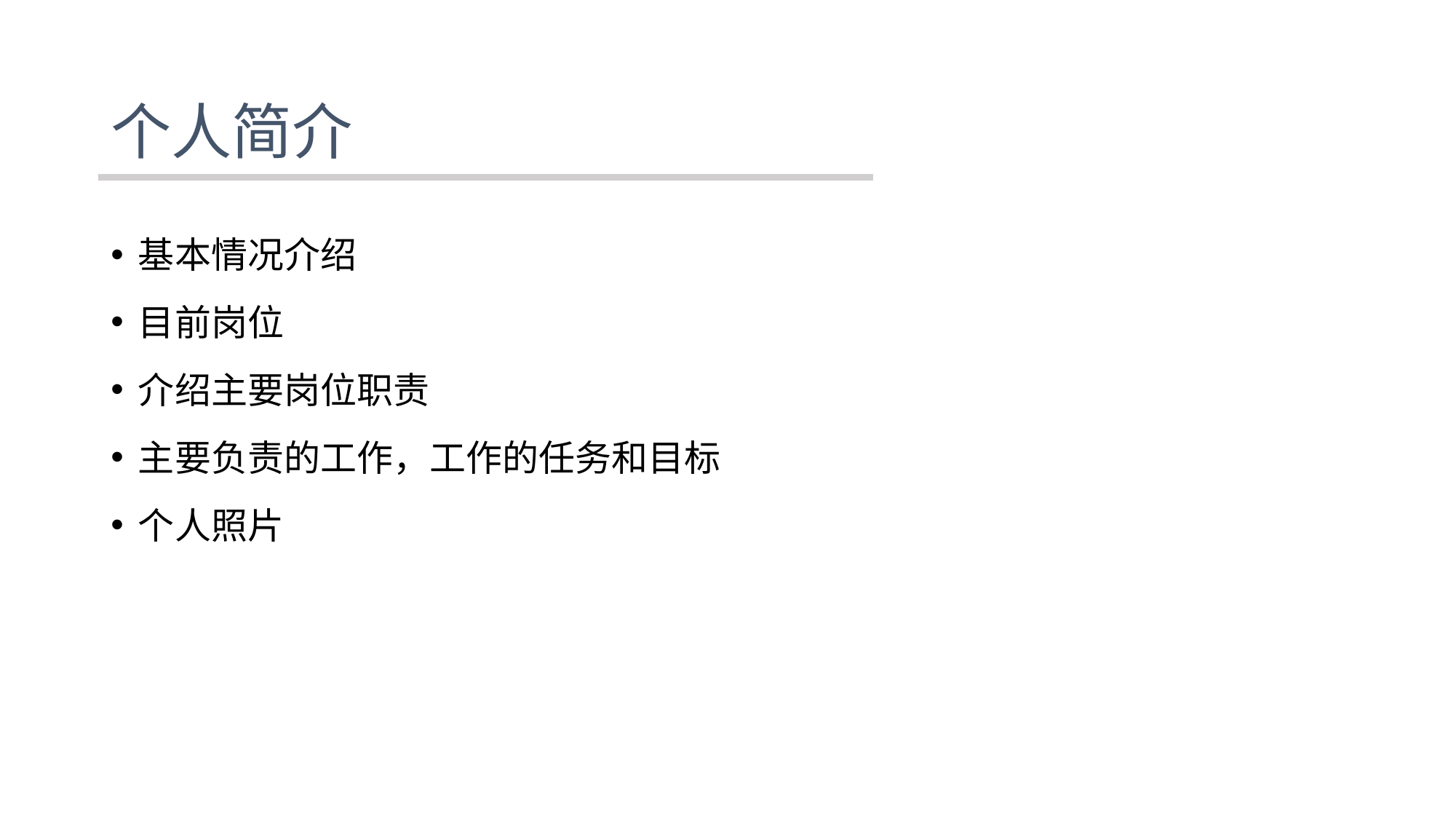

# 个人简介
基本情况介绍
目前岗位
介绍主要岗位职责
主要负责的工作，工作的任务和目标
个人照片